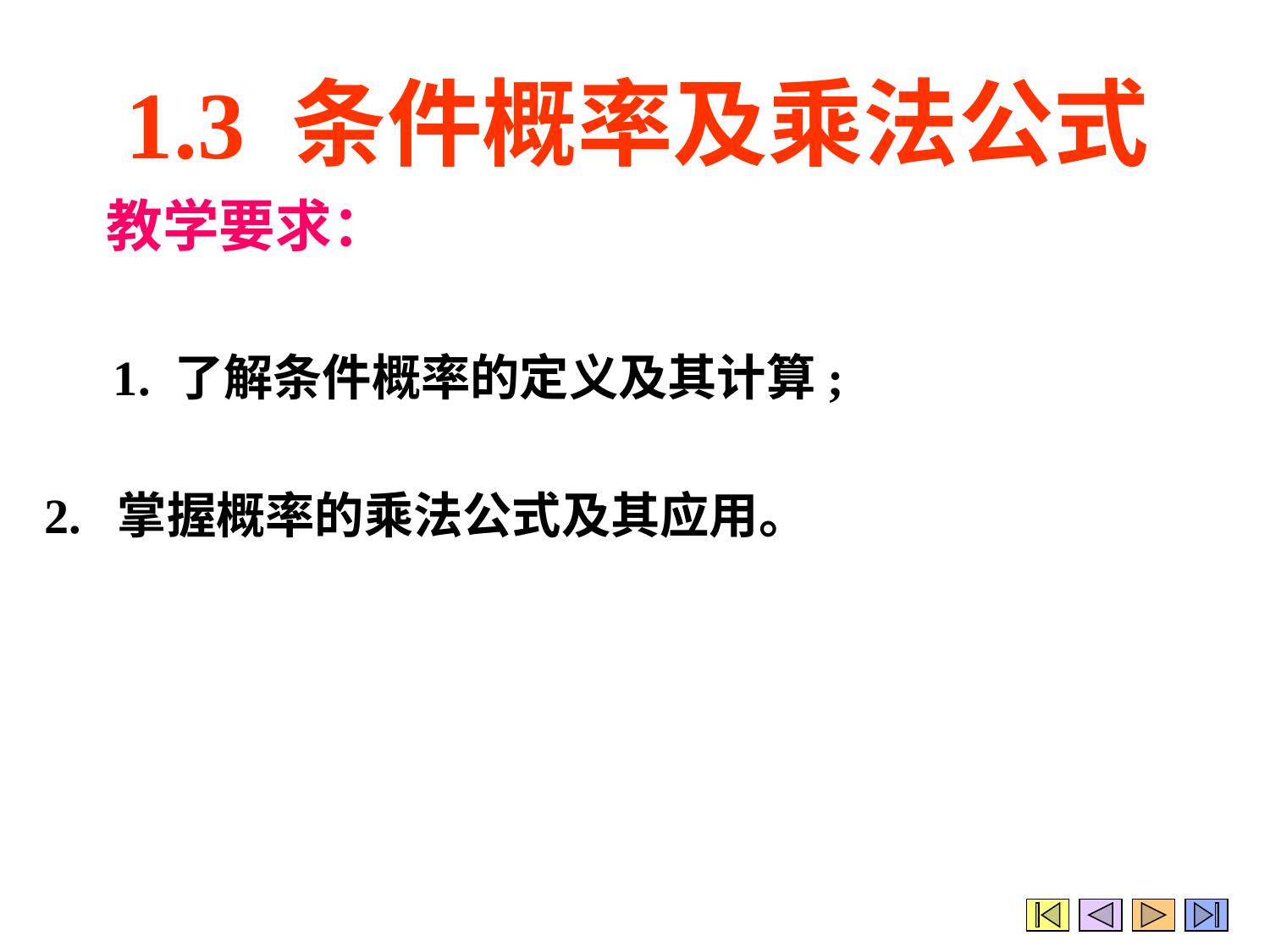

1.3 条件概率及乘法公式
教学要求：
1. 了解条件概率的定义及其计算;
2.  掌握概率的乘法公式及其应用。